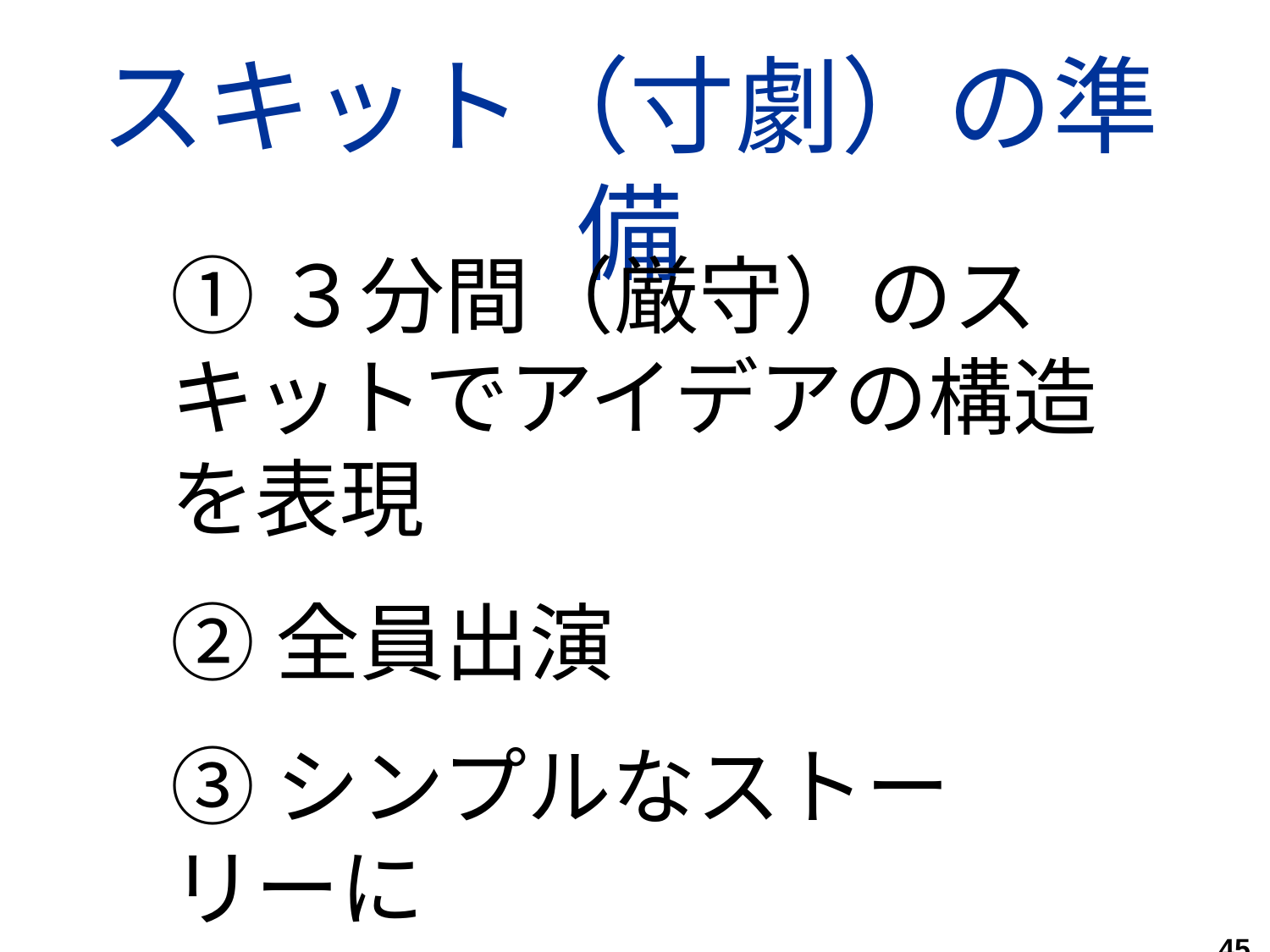

スキット（寸劇）の準備
①３分間（厳守）のスキットでアイデアの構造を表現

②全員出演

③シンプルなストーリーに

④インパクト×エンジョイ
45